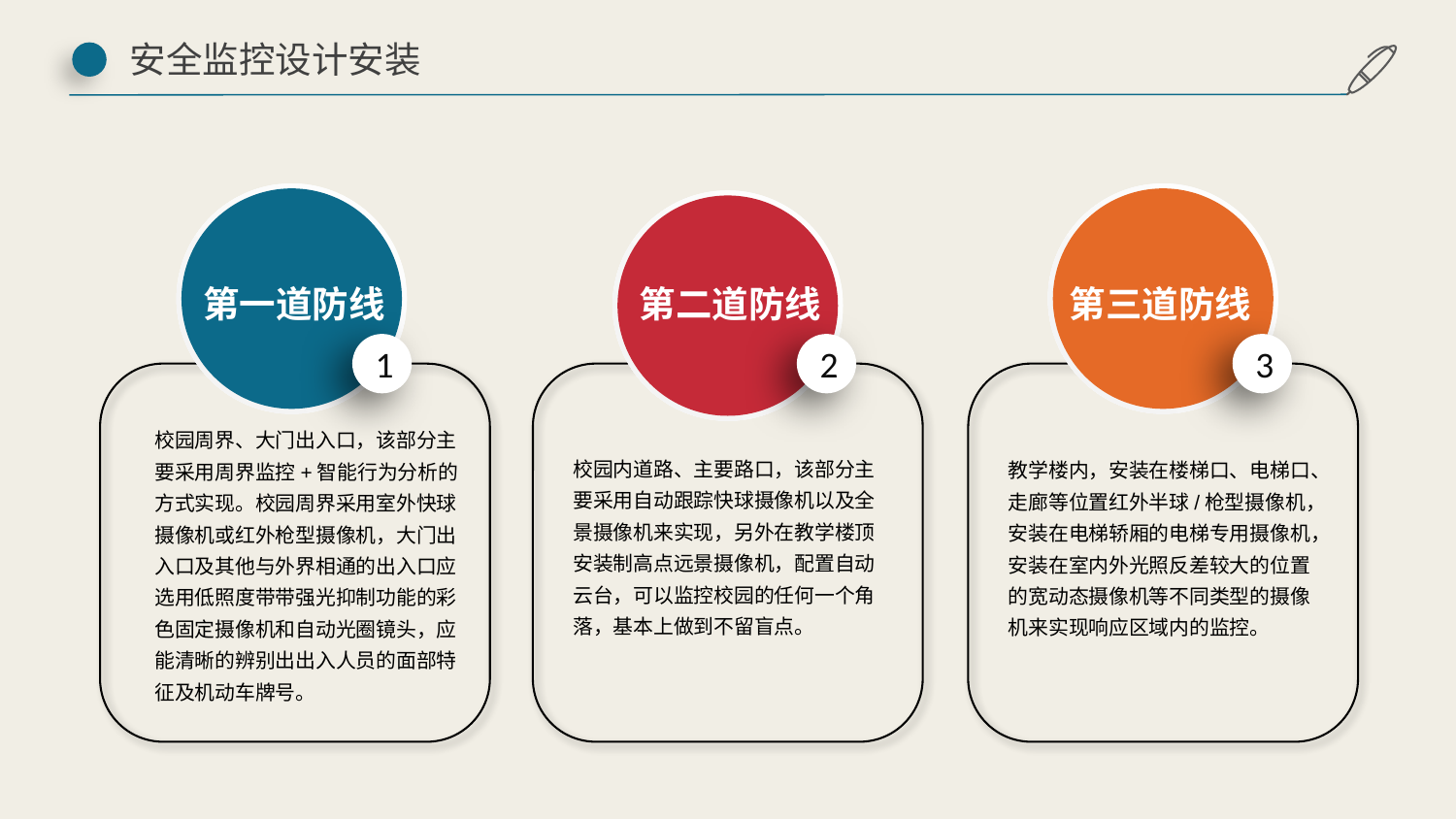

安全监控设计安装

第一道防线
第二道防线
第三道防线
1
2
3

校园周界、大门出入口，该部分主要采用周界监控+智能行为分析的方式实现。校园周界采用室外快球摄像机或红外枪型摄像机，大门出入口及其他与外界相通的出入口应选用低照度带带强光抑制功能的彩色固定摄像机和自动光圈镜头，应能清晰的辨别出出入人员的面部特征及机动车牌号。
校园内道路、主要路口，该部分主要采用自动跟踪快球摄像机以及全景摄像机来实现，另外在教学楼顶安装制高点远景摄像机，配置自动云台，可以监控校园的任何一个角落，基本上做到不留盲点。
教学楼内，安装在楼梯口、电梯口、走廊等位置红外半球/枪型摄像机，安装在电梯轿厢的电梯专用摄像机，安装在室内外光照反差较大的位置的宽动态摄像机等不同类型的摄像机来实现响应区域内的监控。
延迟符